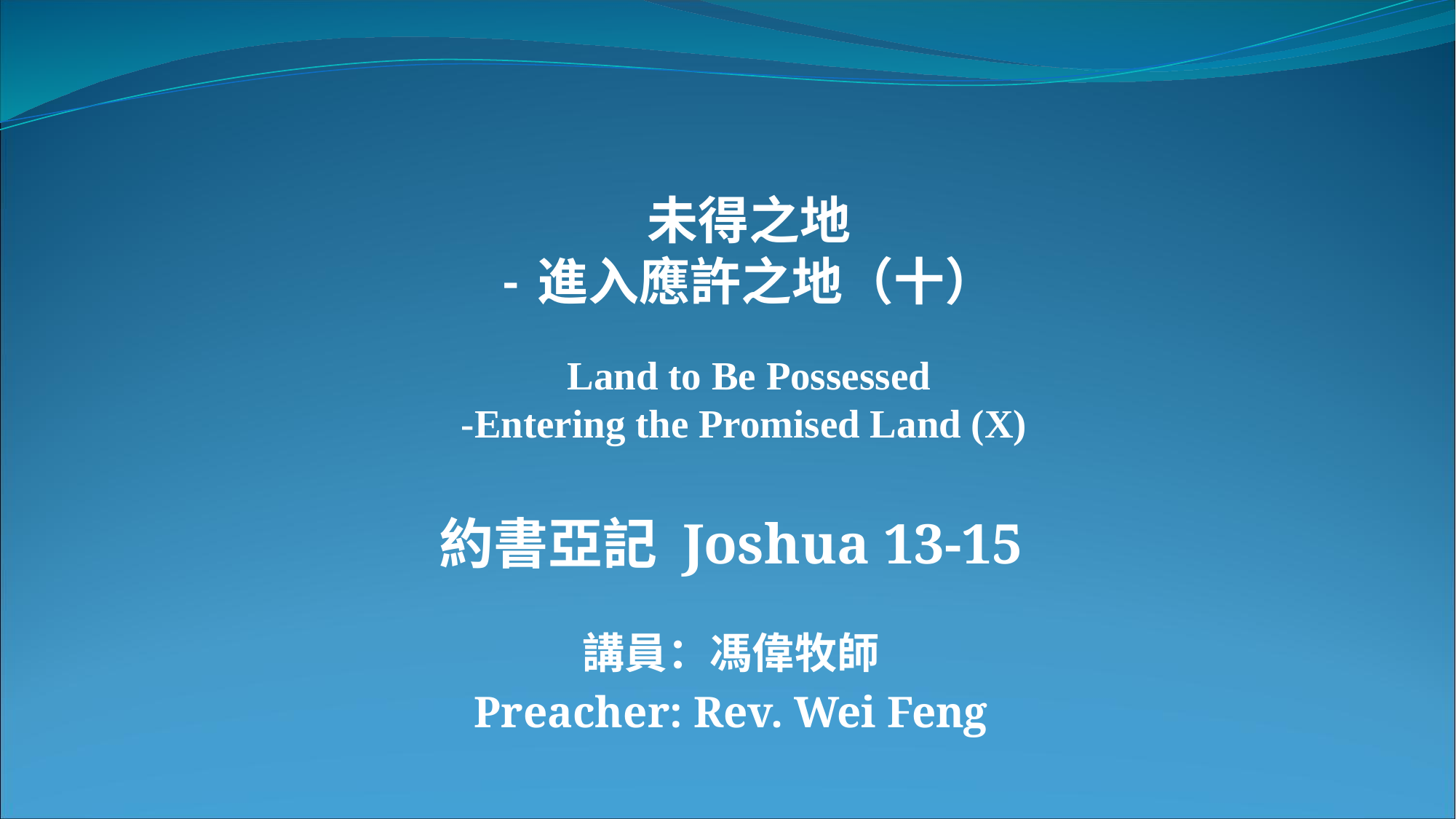

# 未得之地 - 進入應許之地（十） Land to Be Possessed -Entering the Promised Land (X)

約書亞記 Joshua 13-15

講員：馮偉牧師
Preacher: Rev. Wei Feng